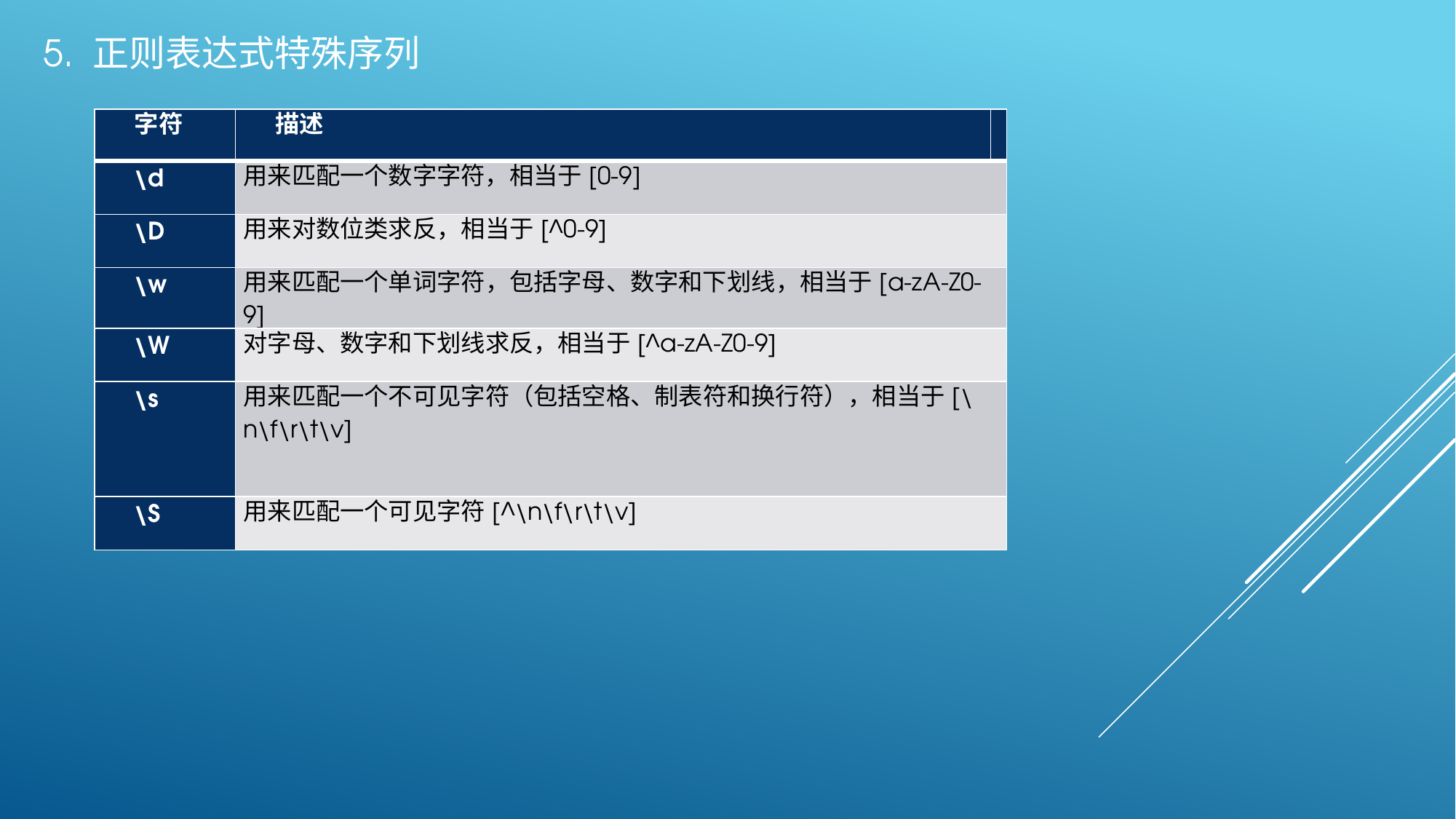

5. 正则表达式特殊序列

| 字符 | 描述 |  |
| --- | --- | --- |
| \d | 用来匹配一个数字字符，相当于[0-9] |  |
| \D | 用来对数位类求反，相当于[^0-9] |  |
| \w | 用来匹配一个单词字符，包括字母、数字和下划线，相当于[a-zA-Z0-9] |  |
| \W | 对字母、数字和下划线求反，相当于[^a-zA-Z0-9] |  |
| \s | 用来匹配一个不可见字符（包括空格、制表符和换行符），相当于[\n\f\r\t\v] |  |
| \S | 用来匹配一个可见字符[^\n\f\r\t\v] |  |